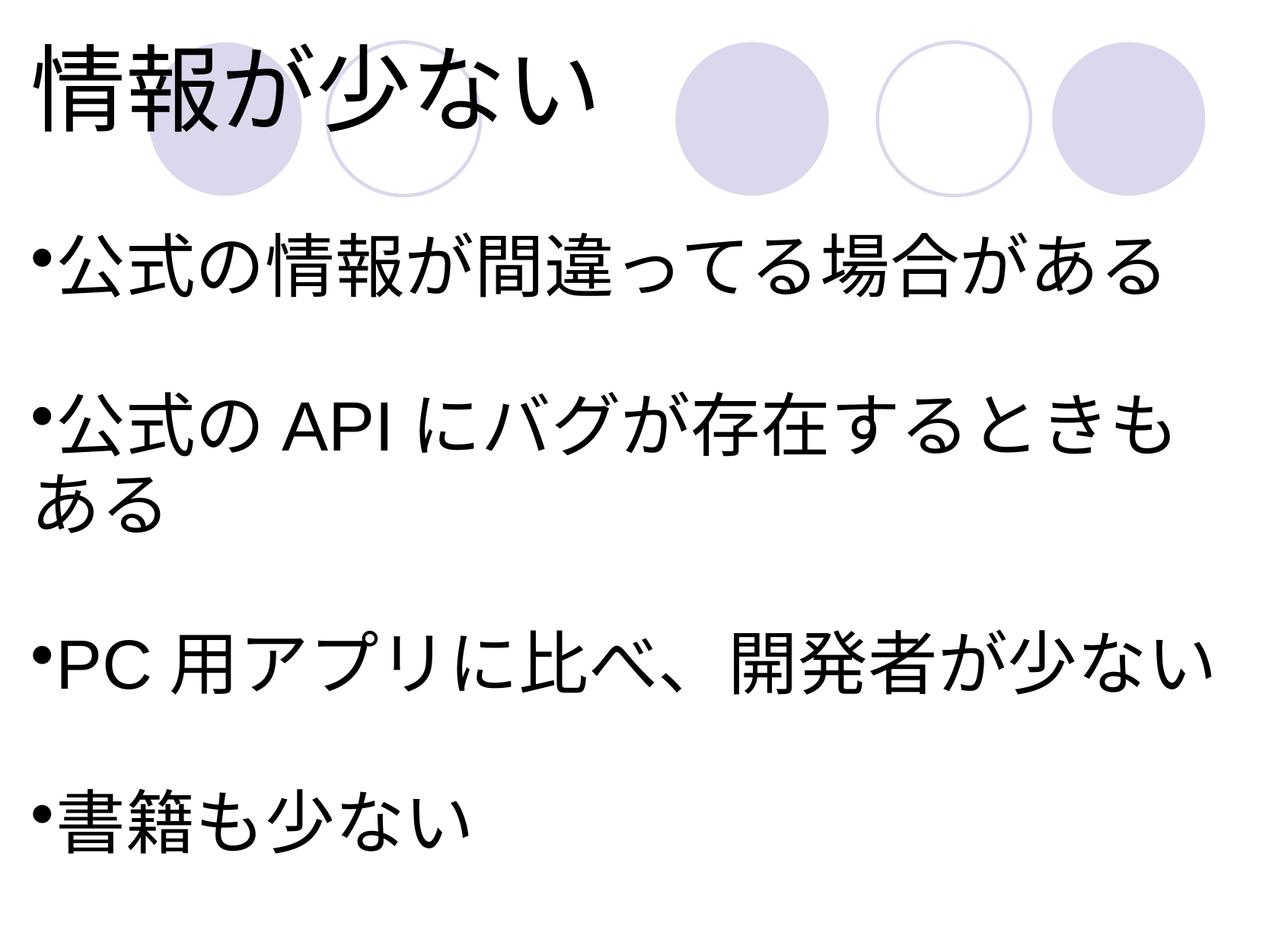

# 情報が少ない
公式の情報が間違ってる場合がある

公式のAPIにバグが存在するときもある

PC用アプリに比べ、開発者が少ない

書籍も少ない